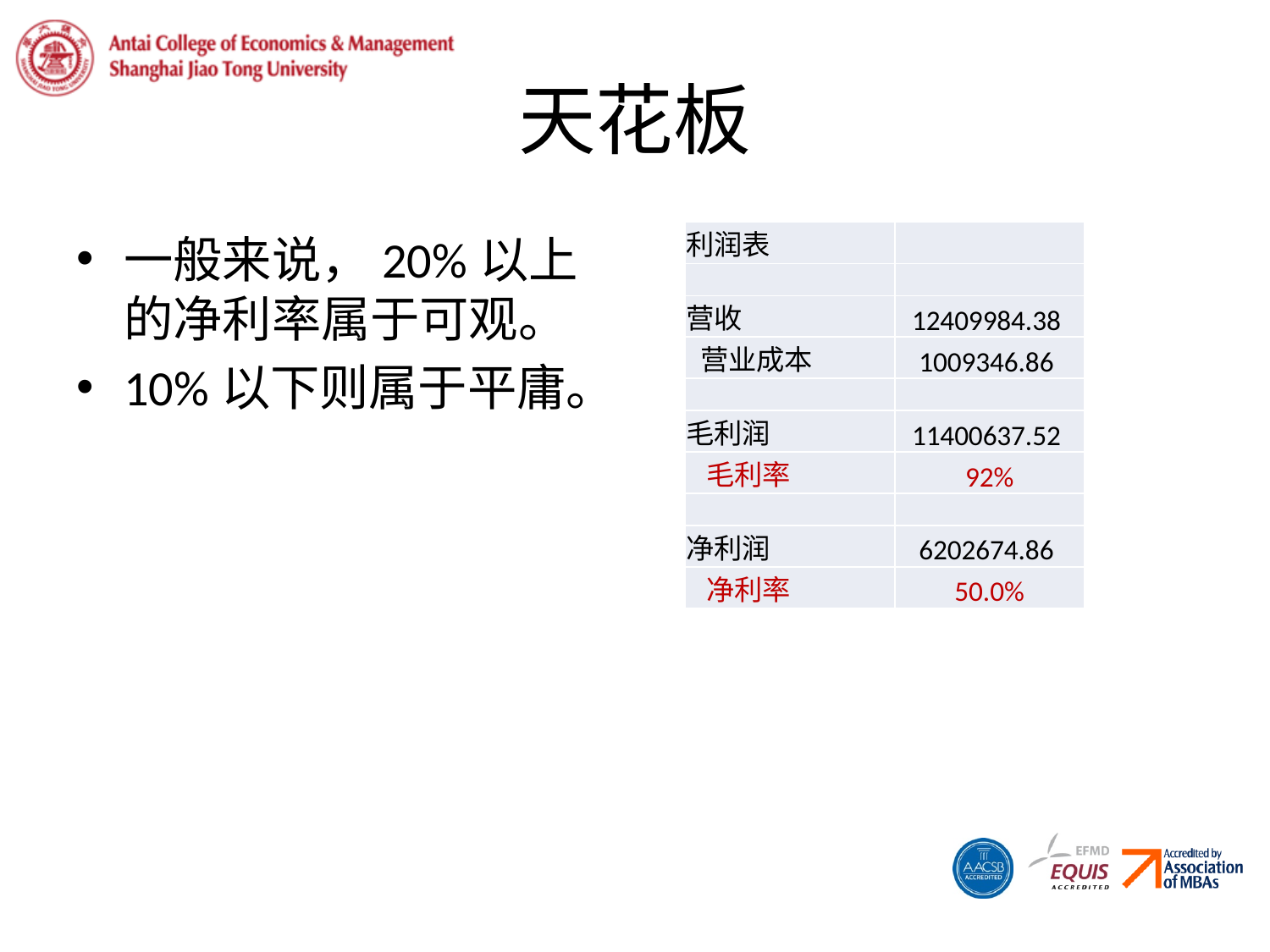

# 天花板
一般来说，20%以上的净利率属于可观。
10%以下则属于平庸。
| 利润表 |  |
| --- | --- |
|  |  |
| 营收 | 12409984.38 |
| 营业成本 | 1009346.86 |
|  |  |
| 毛利润 | 11400637.52 |
| 毛利率 | 92% |
|  |  |
| 净利润 | 6202674.86 |
| 净利率 | 50.0% |